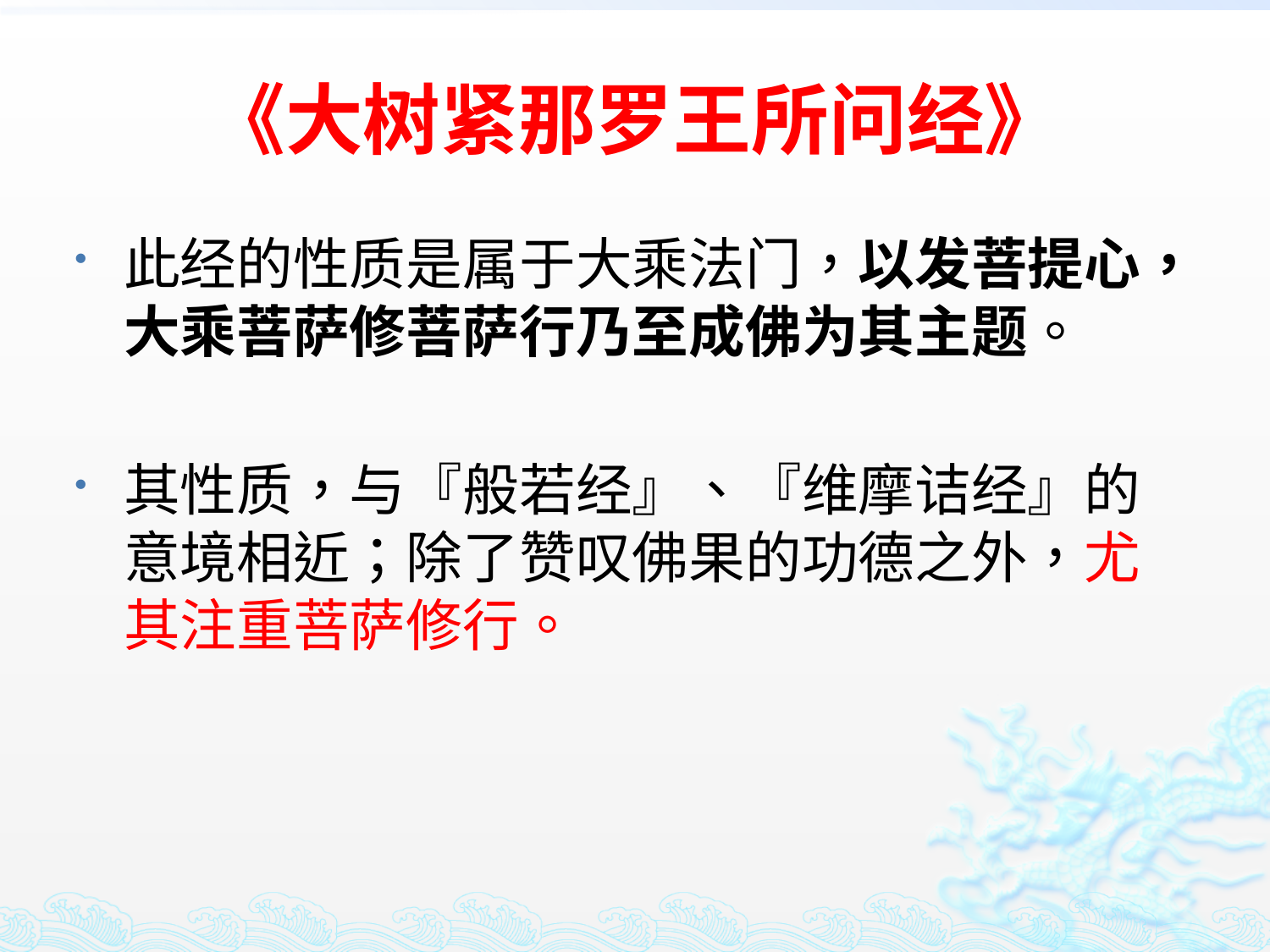

# 《大树紧那罗王所问经》
此经的性质是属于大乘法门，以发菩提心，大乘菩萨修菩萨行乃至成佛为其主题。

其性质，与『般若经』、『维摩诘经』的意境相近；除了赞叹佛果的功德之外，尤其注重菩萨修行。